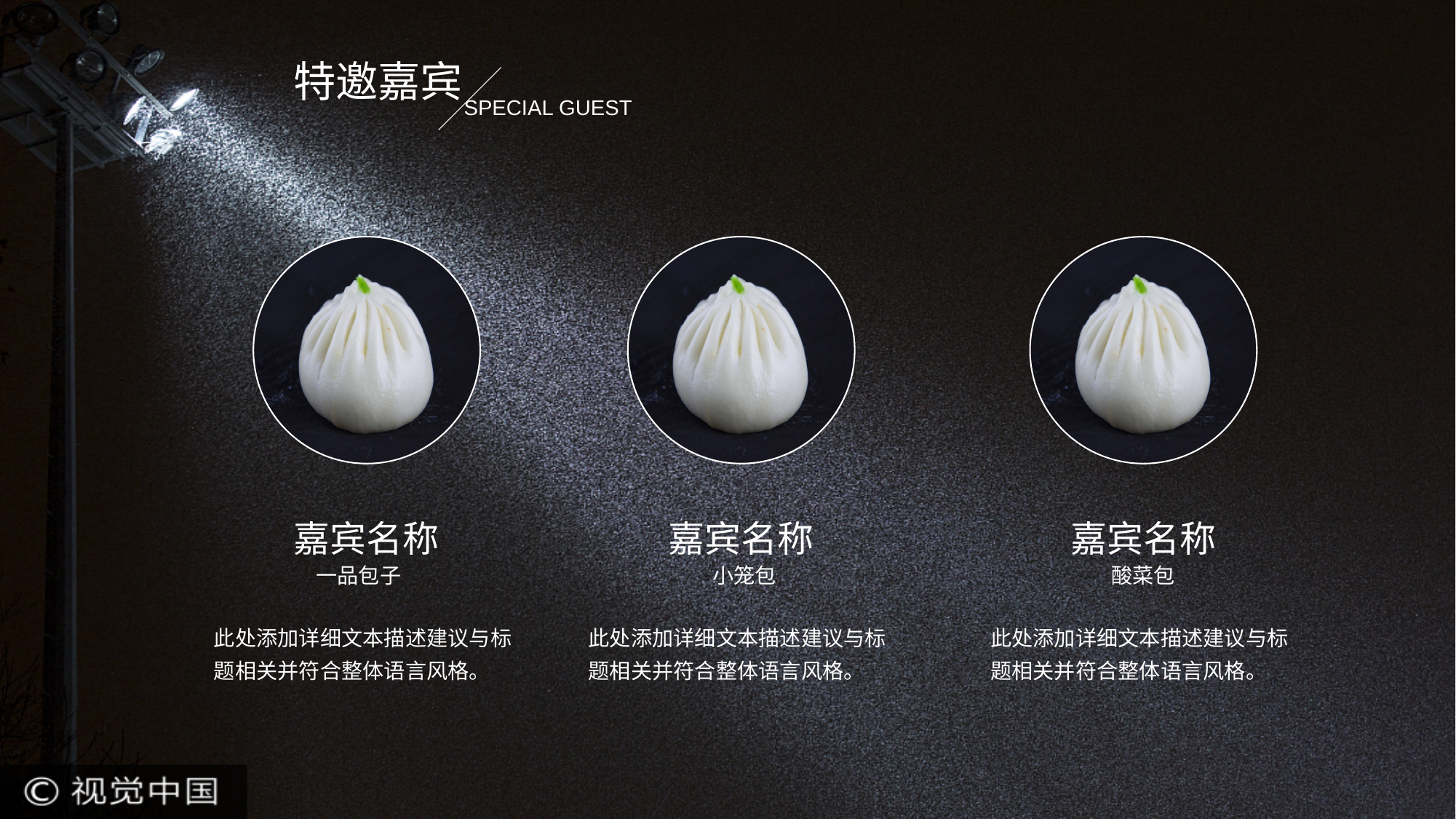

特邀嘉宾
SPECIAL GUEST

嘉宾名称
一品包子
嘉宾名称
小笼包
嘉宾名称
酸菜包
此处添加详细文本描述建议与标题相关并符合整体语言风格。
此处添加详细文本描述建议与标题相关并符合整体语言风格。
此处添加详细文本描述建议与标题相关并符合整体语言风格。